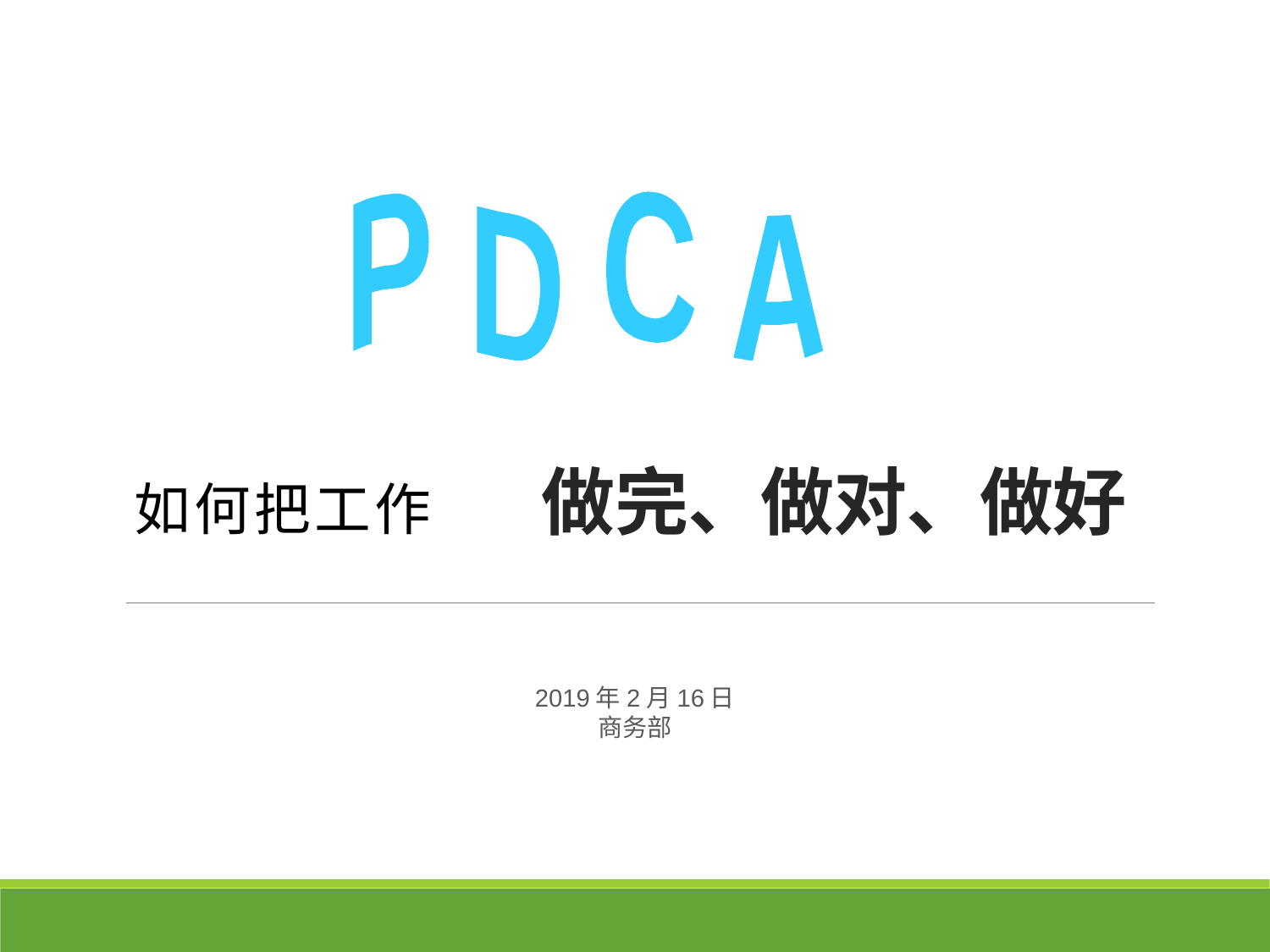

P D C A

# 做完、做对、做好
如何把工作

2019年2月16日
商务部